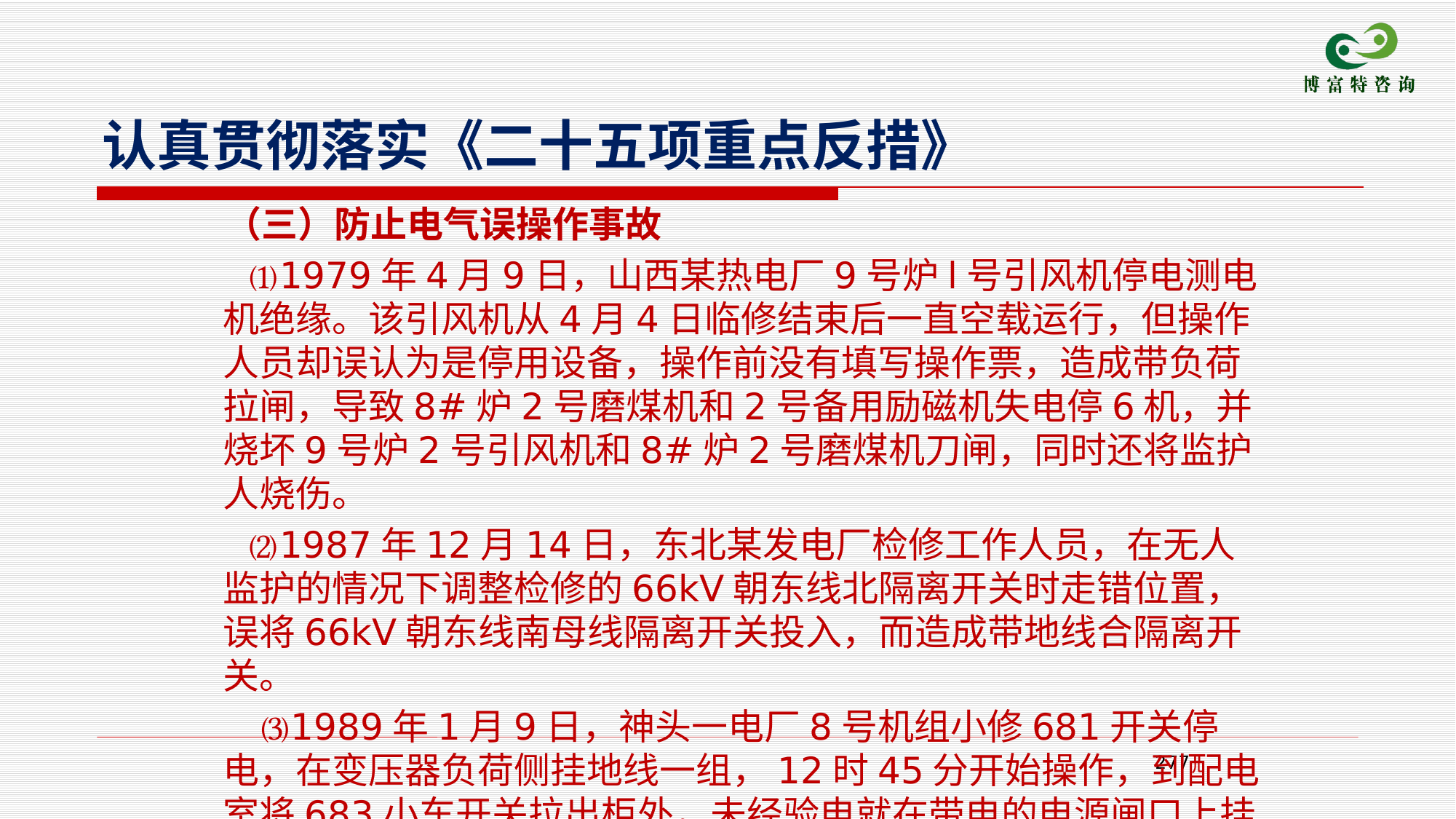

认真贯彻落实《二十五项重点反措》
      （三）防止电气误操作事故
       ⑴1979年4月9日，山西某热电厂9号炉l号引风机停电测电机绝缘。该引风机从4月4日临修结束后一直空载运行，但操作人员却误认为是停用设备，操作前没有填写操作票，造成带负荷拉闸，导致8#炉2号磨煤机和2号备用励磁机失电停6机，并烧坏9号炉2号引风机和8#炉2号磨煤机刀闸，同时还将监护人烧伤。
       ⑵1987年12月14日，东北某发电厂检修工作人员，在无人监护的情况下调整检修的66kV朝东线北隔离开关时走错位置，误将66kV朝东线南母线隔离开关投入，而造成带地线合隔离开关。
        ⑶1989年1月9日，神头一电厂8号机组小修681开关停电，在变压器负荷侧挂地线一组，12时45分开始操作，到配电室将683小车开关拉出柜外，未经验电就在带电的电源闸口上挂地线同时电弧将两名操作人员和随同神头二电厂实习生严重烧伤。

277